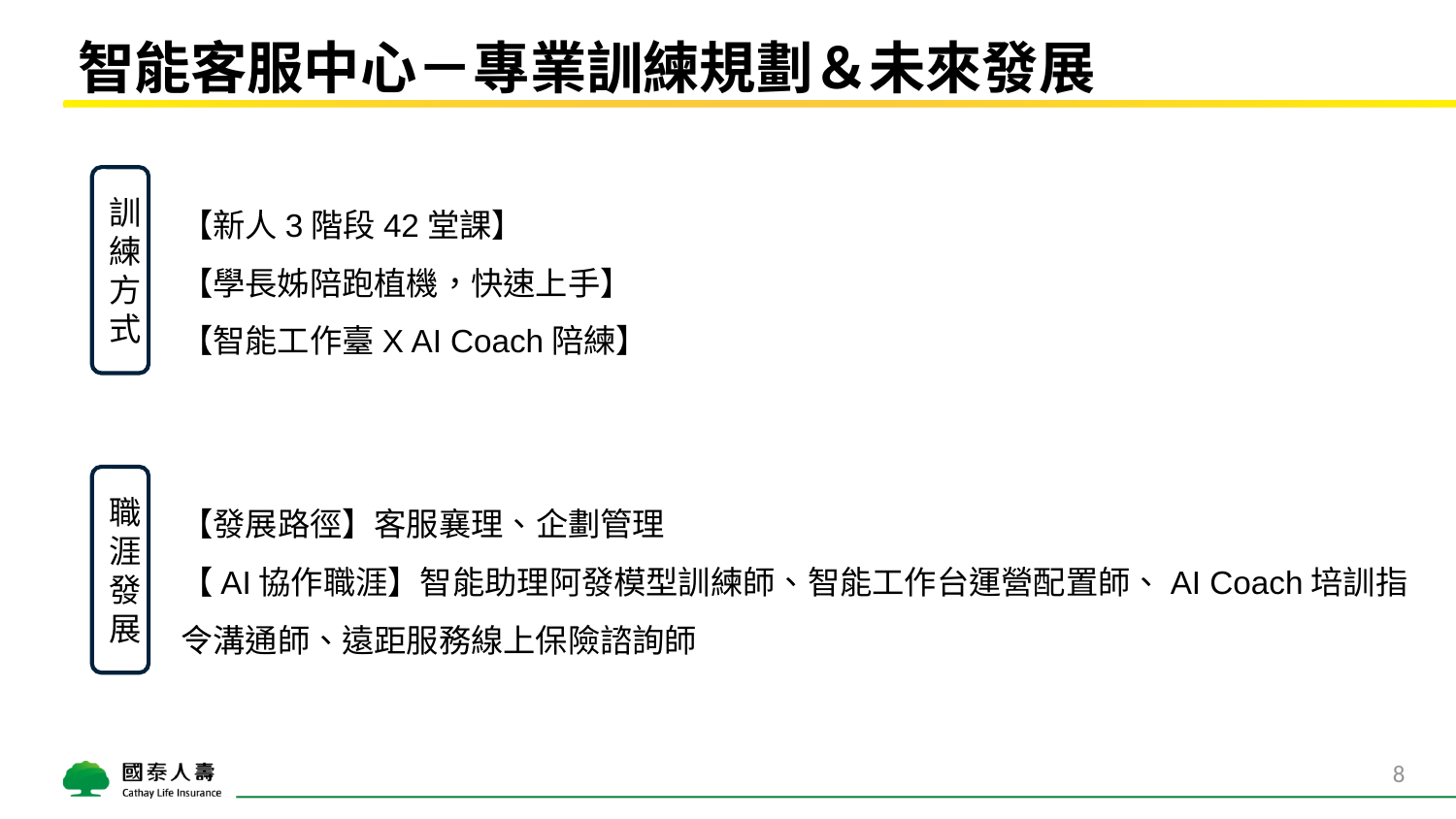

# 智能客服中心－專業訓練規劃＆未來發展
訓練方式
【新人3階段42堂課】
【學長姊陪跑植機，快速上手】
【智能工作臺X AI Coach陪練】
職涯發展
【發展路徑】客服襄理、企劃管理
【AI協作職涯】智能助理阿發模型訓練師、智能工作台運營配置師、AI Coach培訓指令溝通師、遠距服務線上保險諮詢師
8